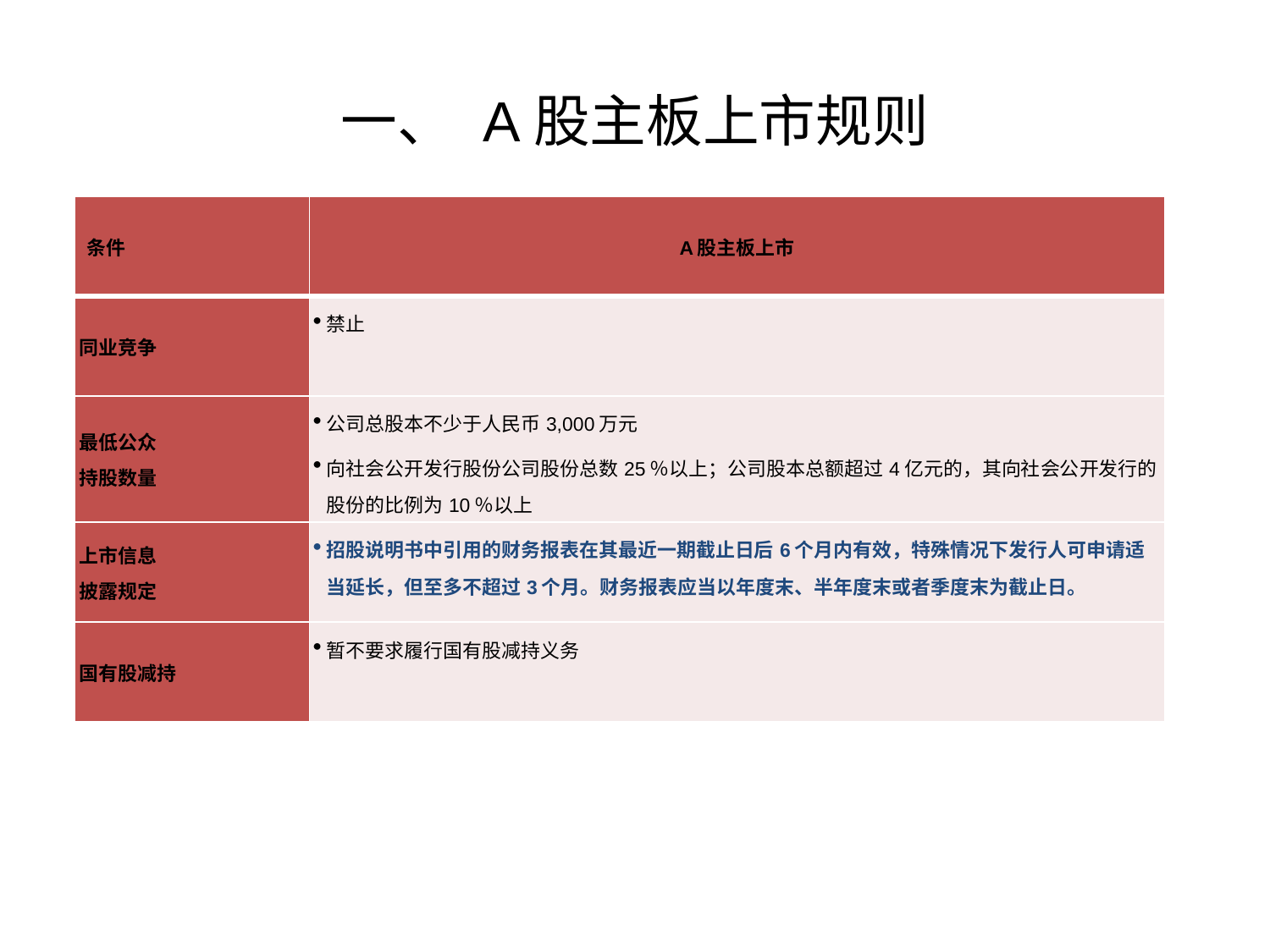

一、 A股主板上市规则
| 条件 | A股主板上市 |
| --- | --- |
| 同业竞争 | 禁止 |
| 最低公众 持股数量 | 公司总股本不少于人民币3,000万元 向社会公开发行股份公司股份总数25％以上；公司股本总额超过4亿元的，其向社会公开发行的股份的比例为10％以上 |
| 上市信息 披露规定 | 招股说明书中引用的财务报表在其最近一期截止日后6个月内有效，特殊情况下发行人可申请适当延长，但至多不超过3个月。财务报表应当以年度末、半年度末或者季度末为截止日。 |
| 国有股减持 | 暂不要求履行国有股减持义务 |
5